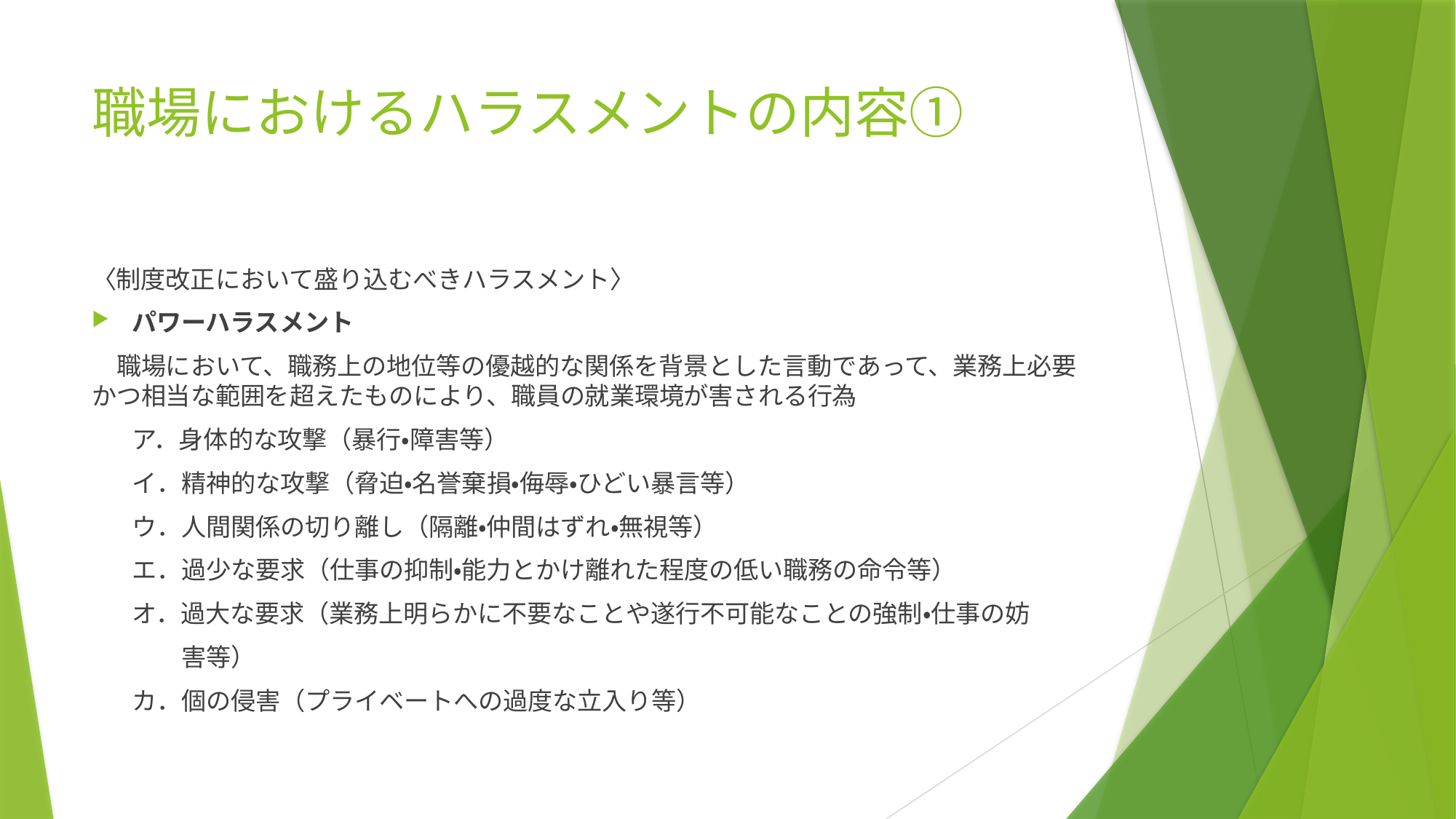

# 職場におけるハラスメントの内容①
〈制度改正において盛り込むべきハラスメント〉
パワーハラスメント
　職場において、職務上の地位等の優越的な関係を背景とした言動であって、業務上必要かつ相当な範囲を超えたものにより、職員の就業環境が害される行為
ア．身体的な攻撃（暴行・障害等）
イ．精神的な攻撃（脅迫・名誉棄損・侮辱・ひどい暴言等）
ウ．人間関係の切り離し（隔離・仲間はずれ・無視等）
エ．過少な要求（仕事の抑制・能力とかけ離れた程度の低い職務の命令等）
オ．過大な要求（業務上明らかに不要なことや遂行不可能なことの強制・仕事の妨
　　害等）
カ．個の侵害（プライベートへの過度な立入り等）